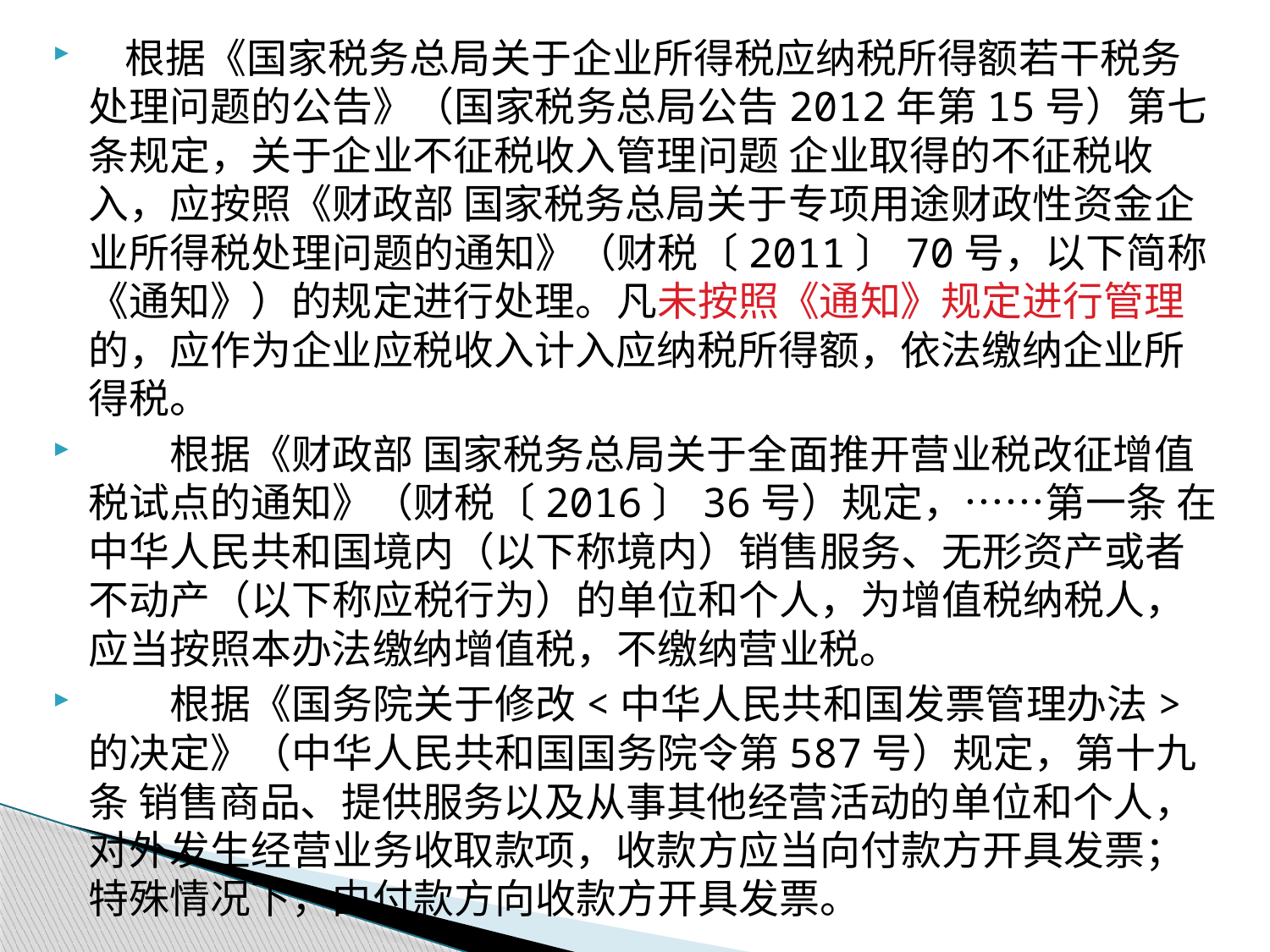

根据《国家税务总局关于企业所得税应纳税所得额若干税务处理问题的公告》（国家税务总局公告2012年第15号）第七条规定，关于企业不征税收入管理问题 企业取得的不征税收入，应按照《财政部 国家税务总局关于专项用途财政性资金企业所得税处理问题的通知》（财税〔2011〕70号，以下简称《通知》）的规定进行处理。凡未按照《通知》规定进行管理的，应作为企业应税收入计入应纳税所得额，依法缴纳企业所得税。
　　根据《财政部 国家税务总局关于全面推开营业税改征增值税试点的通知》（财税〔2016〕36号）规定，……第一条 在中华人民共和国境内（以下称境内）销售服务、无形资产或者不动产（以下称应税行为）的单位和个人，为增值税纳税人，应当按照本办法缴纳增值税，不缴纳营业税。
　　根据《国务院关于修改<中华人民共和国发票管理办法>的决定》（中华人民共和国国务院令第587号）规定，第十九条 销售商品、提供服务以及从事其他经营活动的单位和个人，对外发生经营业务收取款项，收款方应当向付款方开具发票；特殊情况下，由付款方向收款方开具发票。